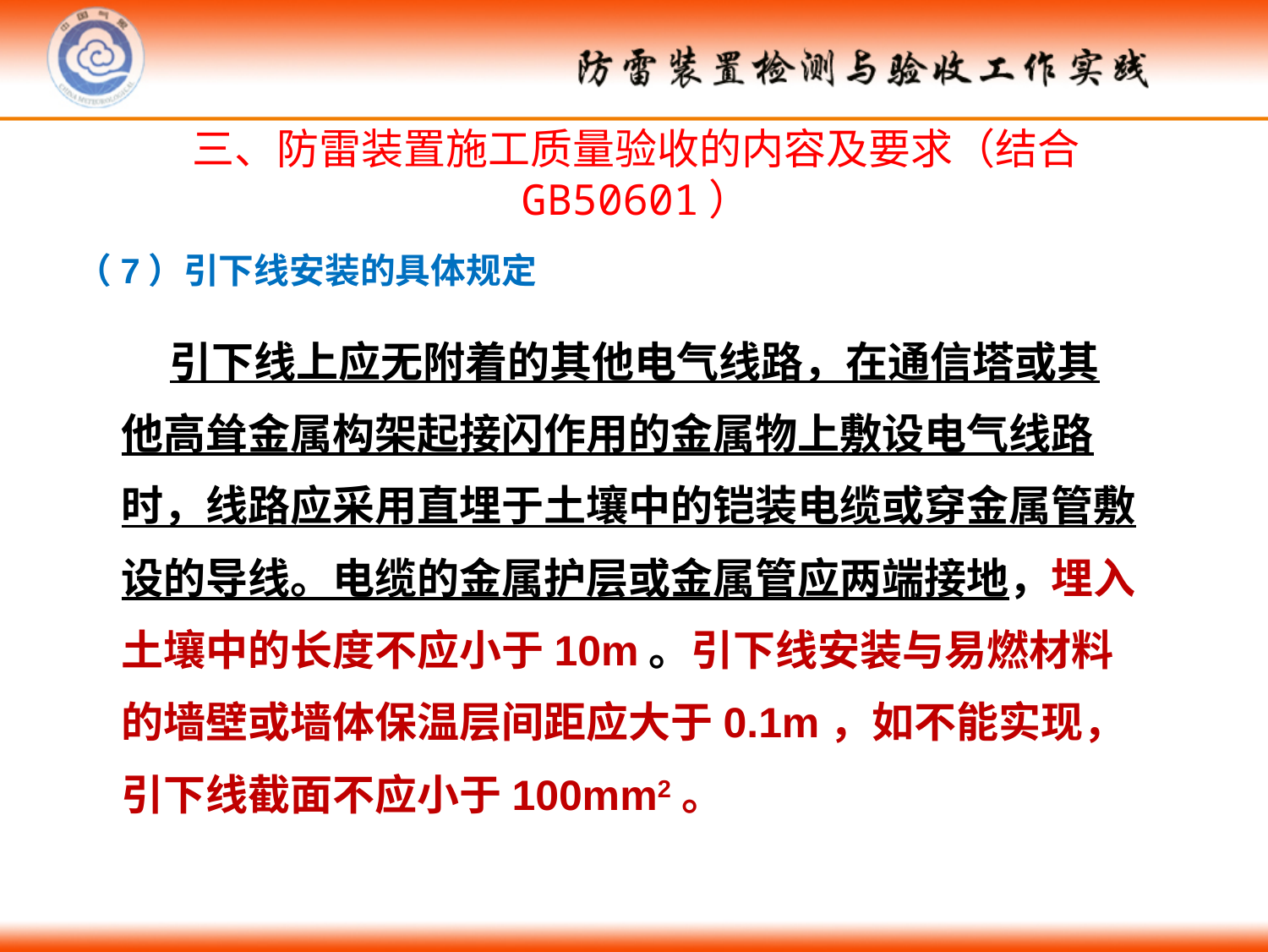

三、防雷装置施工质量验收的内容及要求（结合GB50601）
（7）引下线安装的具体规定
    引下线上应无附着的其他电气线路，在通信塔或其他高耸金属构架起接闪作用的金属物上敷设电气线路时，线路应采用直埋于土壤中的铠装电缆或穿金属管敷设的导线。电缆的金属护层或金属管应两端接地，埋入土壤中的长度不应小于10m。引下线安装与易燃材料的墙壁或墙体保温层间距应大于0.1m，如不能实现，引下线截面不应小于100mm2。